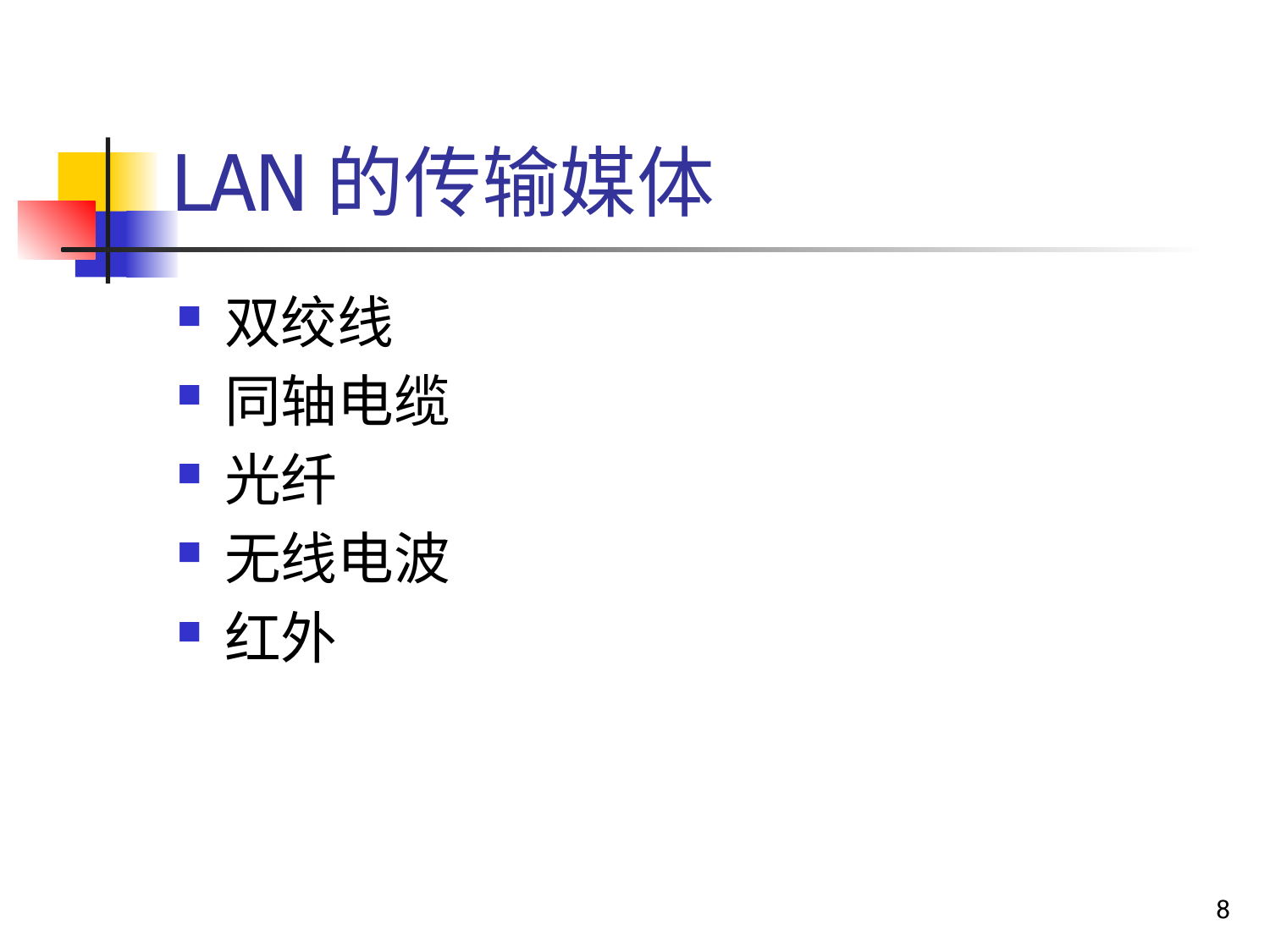

# LAN的传输媒体
双绞线
同轴电缆
光纤
无线电波
红外
8